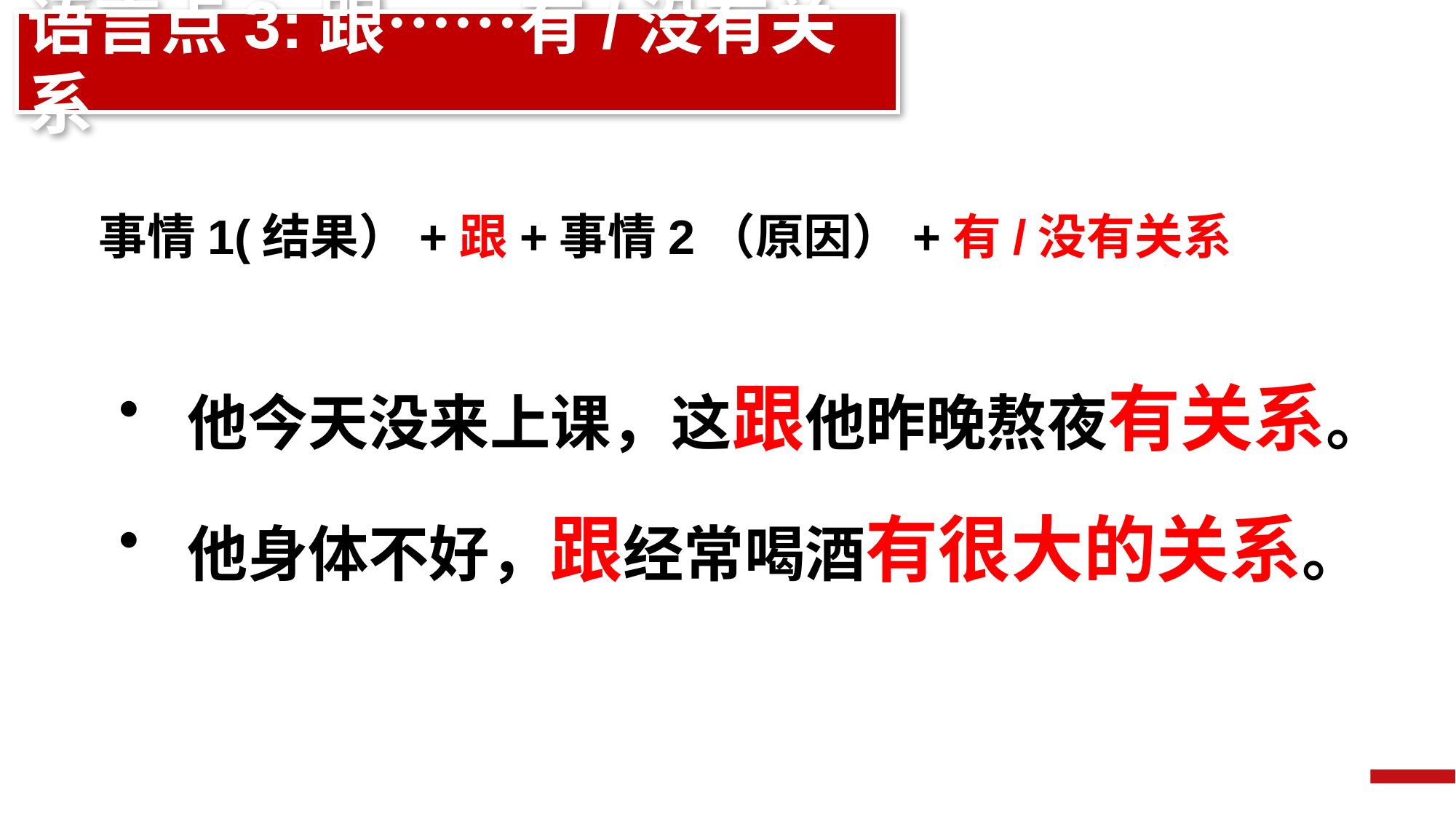

语言点3:跟……有/没有关系
事情1(结果）+跟+事情2（原因）+有/没有关系
他今天没来上课，这跟他昨晚熬夜有关系。
他身体不好，跟经常喝酒有很大的关系。